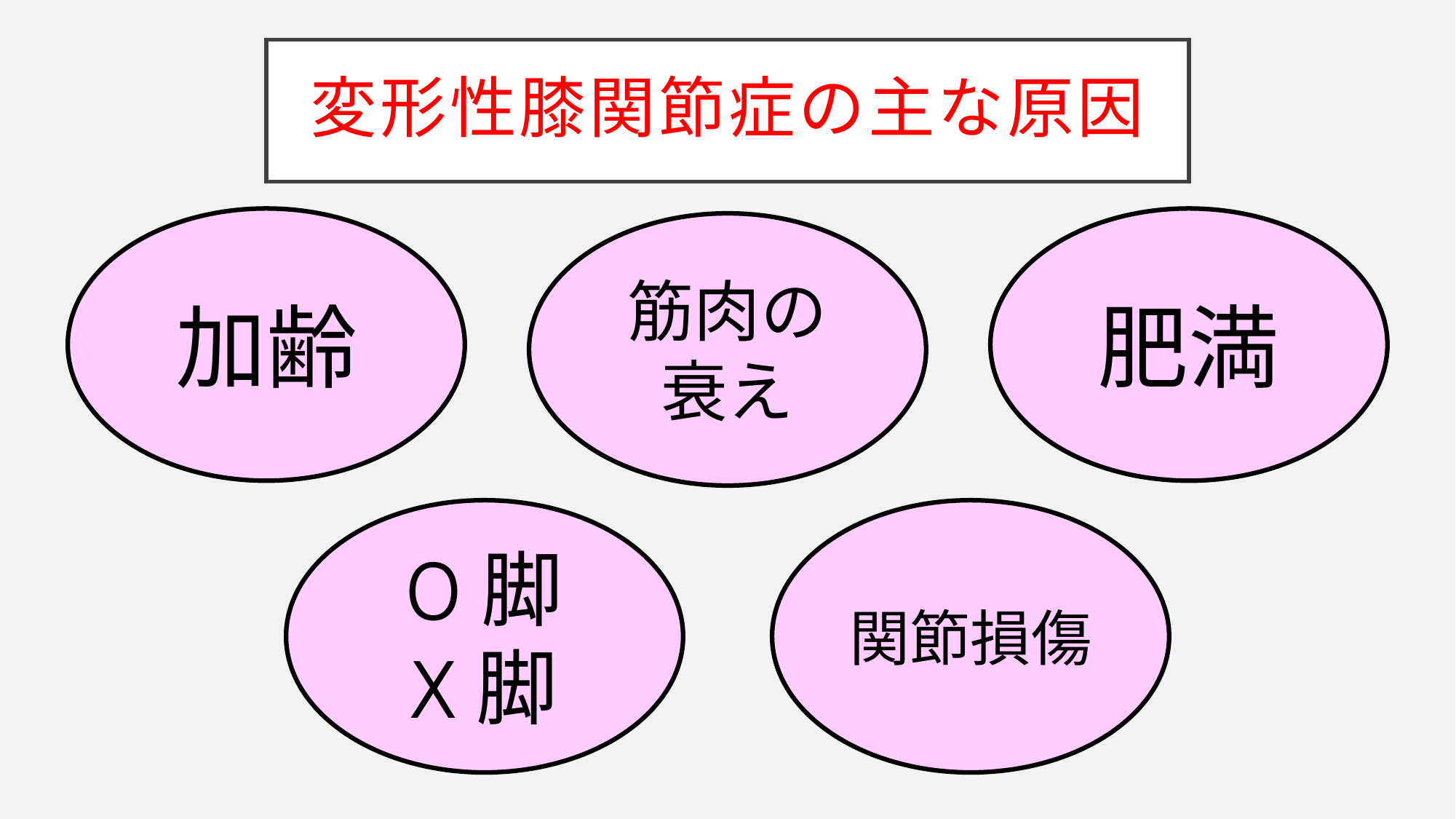

# 変形性膝関節症の主な原因
加齢
肥満
筋肉の衰え

O脚
X脚
関節損傷